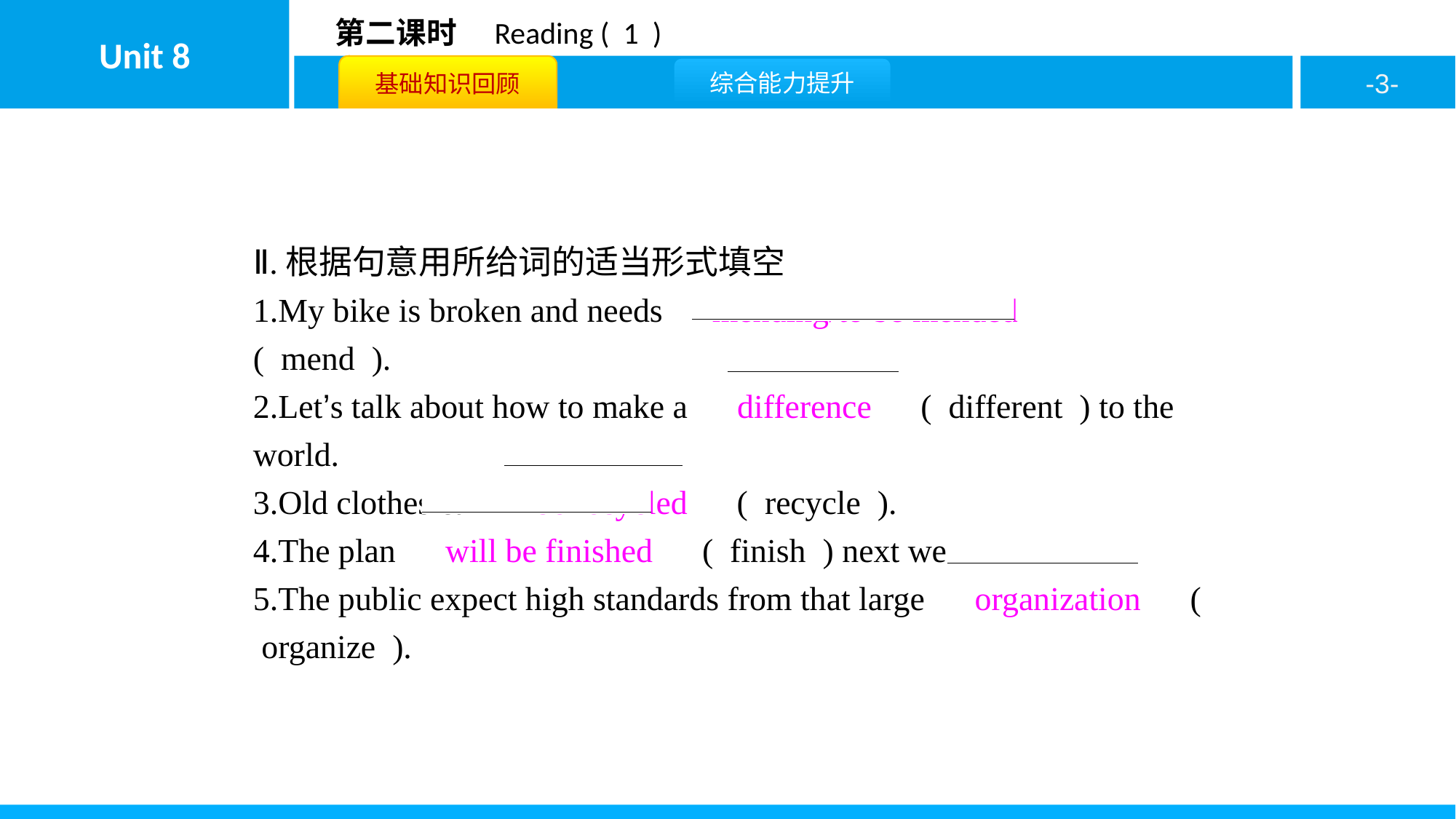

Ⅱ.根据句意用所给词的适当形式填空
1.My bike is broken and needs　mending/to be mended　(  mend  ).
2.Let’s talk about how to make a　difference　(  different  ) to the world.
3.Old clothes can　be recycled　(  recycle  ).
4.The plan　will be finished　(  finish  ) next week.
5.The public expect high standards from that large　organization　(  organize  ).